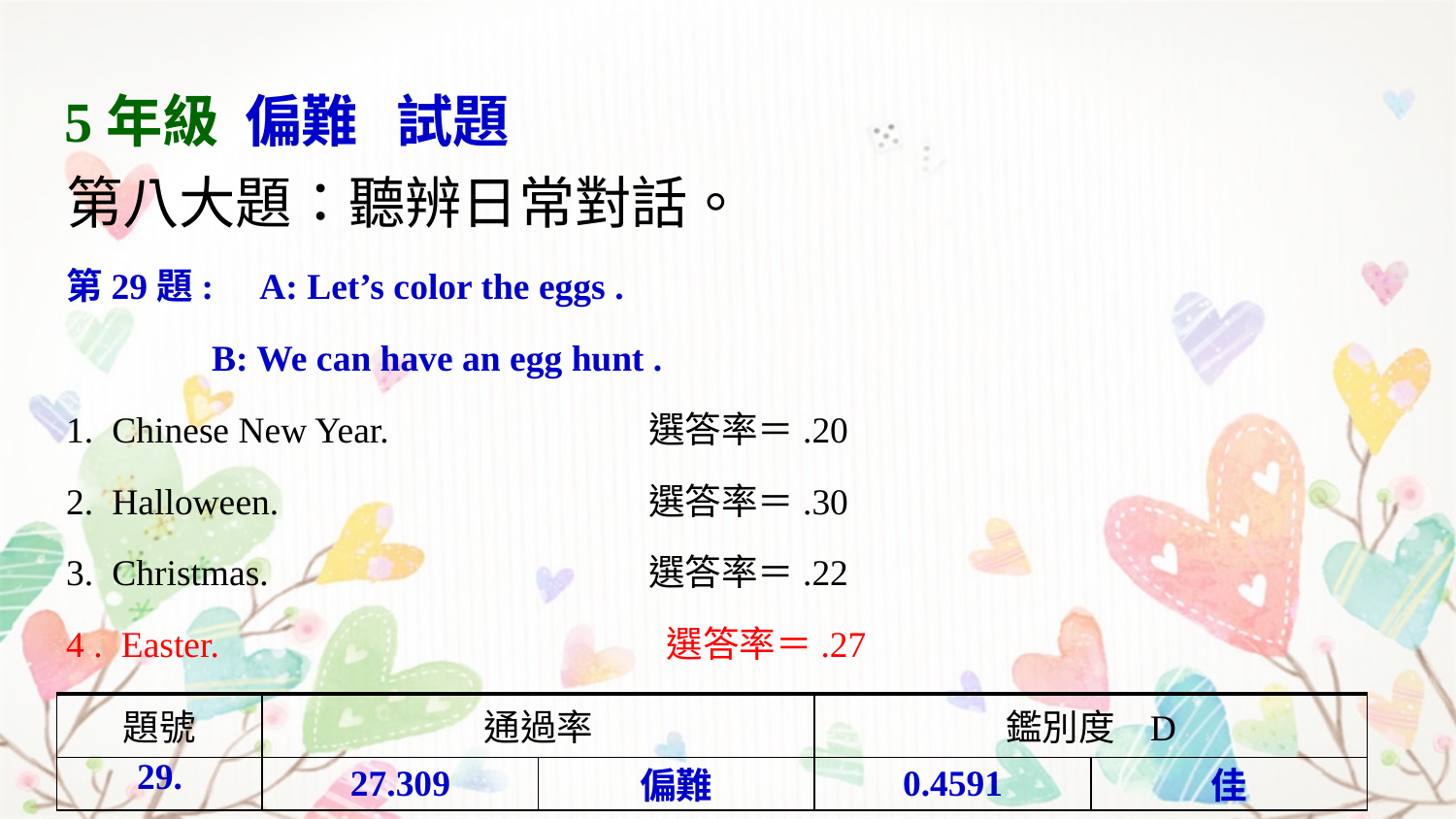

5年級  偏難   試題
第八大題：聽辨日常對話。
第29題:     A: Let’s color the eggs .
	B: We can have an egg hunt .
1.  Chinese New Year.	   	選答率＝.20
2.  Halloween.  			選答率＝.30
3.  Christmas. 	 		選答率＝.22
4 .  Easter.			 選答率＝.27
| 題號 | 通過率 |  | 鑑別度 D |  |
| --- | --- | --- | --- | --- |
| 29. | 27.309 | 偏難 | 0.4591 | 佳 |